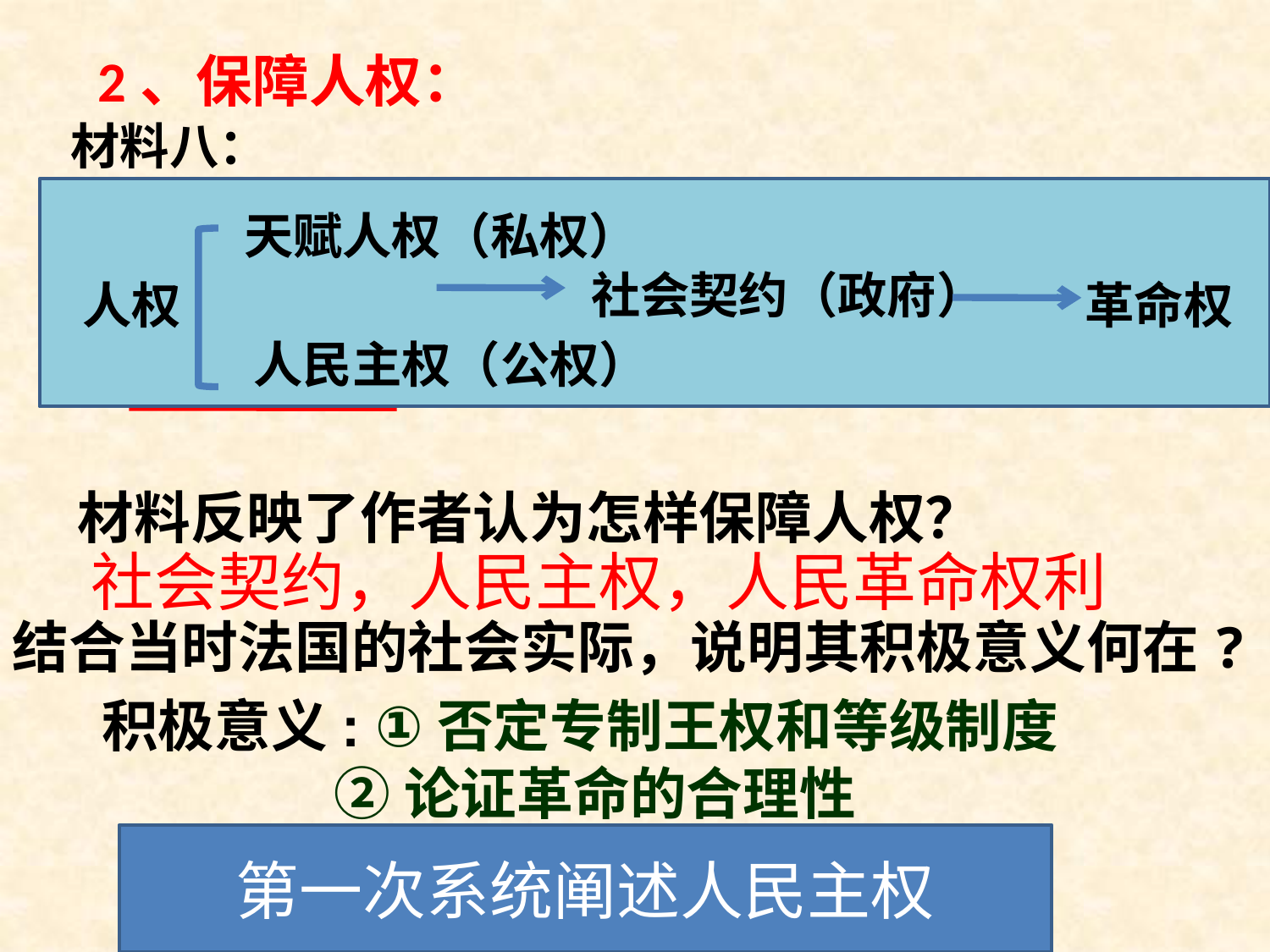

2、保障人权：

材料八：
人是生而自由平等的，国家只能是自由的人民自由
协议的产物；如果自由被强力所剥夺，那么被剥夺
了自由的人民有权力用强力夺回自己的自由；国家
的主权源于人民，最好的政体是民主共和国。

天赋人权（私权）

社会契约（政府）
人权
革命权
人民主权（公权）
    材料反映了作者认为怎样保障人权？
   社会契约，人民主权，人民革命权利
结合当时法国的社会实际，说明其积极意义何在?
积极意义: ①否定专制王权和等级制度
                  ②论证革命的合理性
第一次系统阐述人民主权